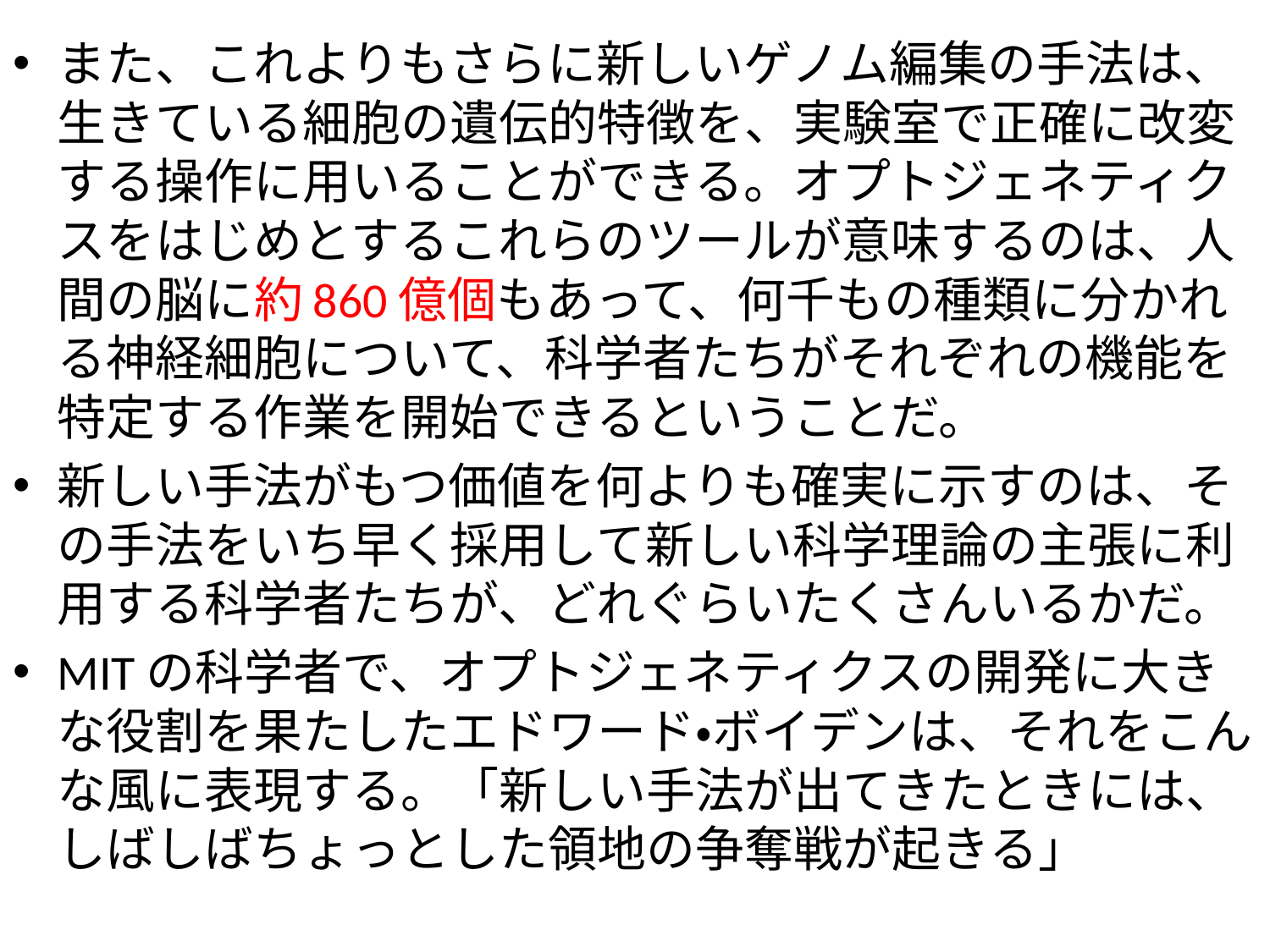

また、これよりもさらに新しいゲノム編集の手法は、生きている細胞の遺伝的特徴を、実験室で正確に改変する操作に用いることができる。オプトジェネティクスをはじめとするこれらのツールが意味するのは、人間の脳に約860億個もあって、何千もの種類に分かれる神経細胞について、科学者たちがそれぞれの機能を特定する作業を開始できるということだ。
新しい手法がもつ価値を何よりも確実に示すのは、その手法をいち早く採用して新しい科学理論の主張に利用する科学者たちが、どれぐらいたくさんいるかだ。
MITの科学者で、オプトジェネティクスの開発に大きな役割を果たしたエドワード・ボイデンは、それをこんな風に表現する。「新しい手法が出てきたときには、しばしばちょっとした領地の争奪戦が起きる」